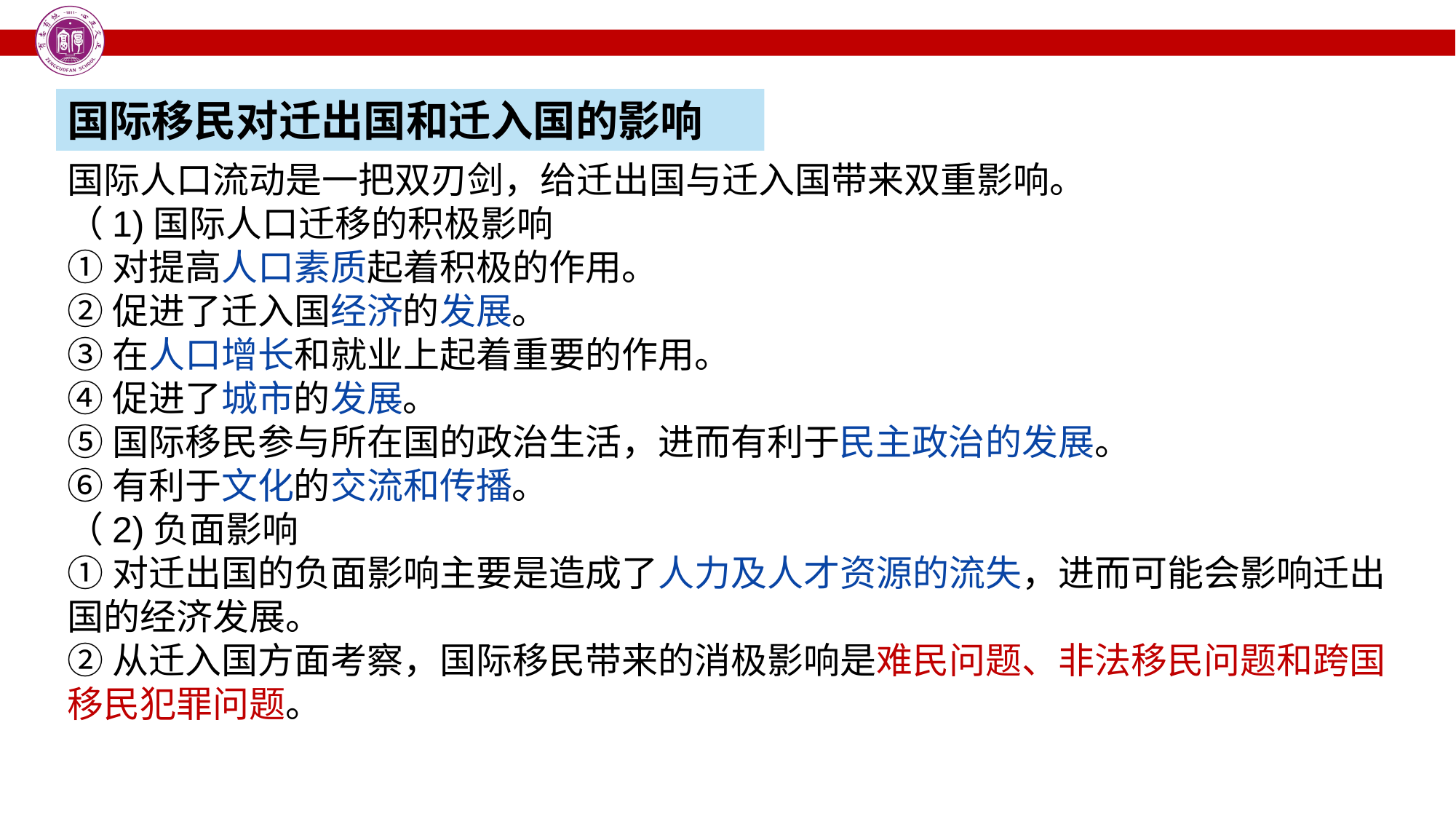

国际移民对迁出国和迁入国的影响
国际人口流动是一把双刃剑，给迁出国与迁入国带来双重影响。
（1)国际人口迁移的积极影响
①对提高人口素质起着积极的作用。
②促进了迁入国经济的发展。
③在人口增长和就业上起着重要的作用。
④促进了城市的发展。
⑤国际移民参与所在国的政治生活，进而有利于民主政治的发展。
⑥有利于文化的交流和传播。
（2)负面影响
①对迁出国的负面影响主要是造成了人力及人才资源的流失，进而可能会影响迁出国的经济发展。
②从迁入国方面考察，国际移民带来的消极影响是难民问题、非法移民问题和跨国移民犯罪问题。